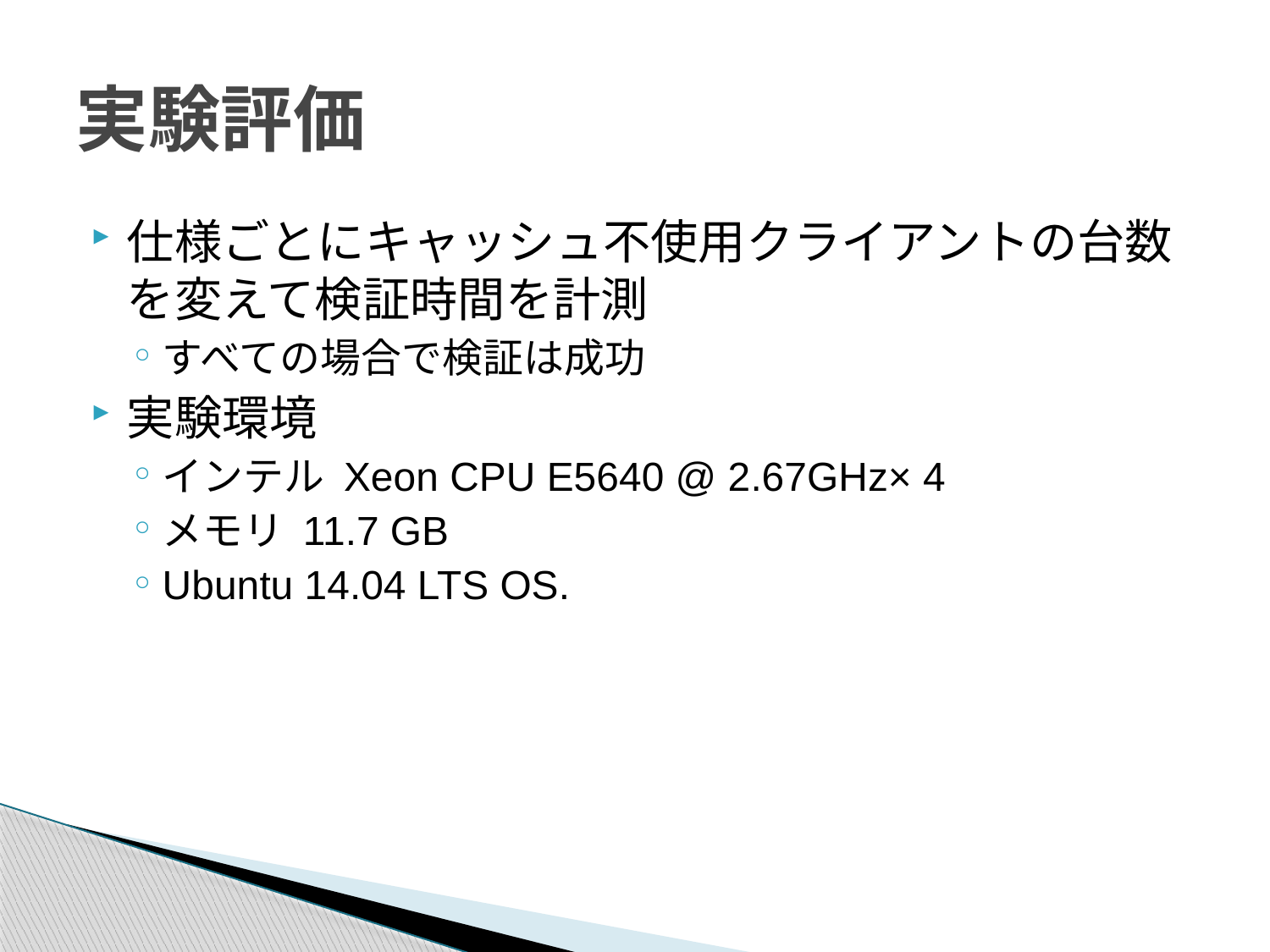

# 実験評価
仕様ごとにキャッシュ不使用クライアントの台数を変えて検証時間を計測
すべての場合で検証は成功
実験環境
インテル Xeon CPU E5640 @ 2.67GHz× 4
メモリ 11.7 GB
Ubuntu 14.04 LTS OS.